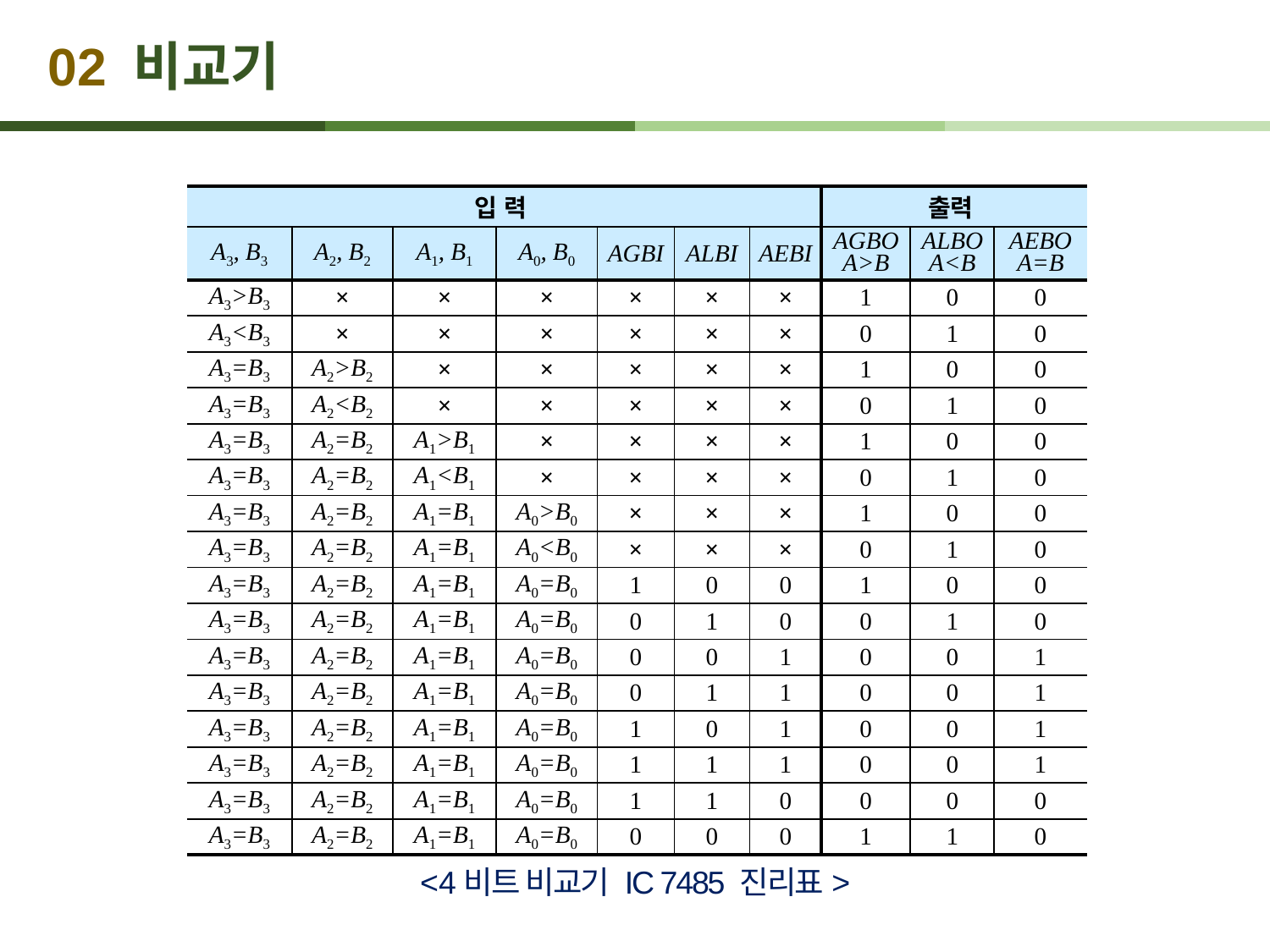

# 02 비교기
| 입 력 |  |  |  |  |  |  | 출력 |  |  |
| --- | --- | --- | --- | --- | --- | --- | --- | --- | --- |
| A3, B3 | A2, B2 | A1, B1 | A0, B0 | AGBI | ALBI | AEBI | AGBO A>B | ALBO A<B | AEBO A=B |
| A3>B3 | × | × | × | × | × | × | 1 | 0 | 0 |
| A3<B3 | × | × | × | × | × | × | 0 | 1 | 0 |
| A3=B3 | A2>B2 | × | × | × | × | × | 1 | 0 | 0 |
| A3=B3 | A2<B2 | × | × | × | × | × | 0 | 1 | 0 |
| A3=B3 | A2=B2 | A1>B1 | × | × | × | × | 1 | 0 | 0 |
| A3=B3 | A2=B2 | A1<B1 | × | × | × | × | 0 | 1 | 0 |
| A3=B3 | A2=B2 | A1=B1 | A0>B0 | × | × | × | 1 | 0 | 0 |
| A3=B3 | A2=B2 | A1=B1 | A0<B0 | × | × | × | 0 | 1 | 0 |
| A3=B3 | A2=B2 | A1=B1 | A0=B0 | 1 | 0 | 0 | 1 | 0 | 0 |
| A3=B3 | A2=B2 | A1=B1 | A0=B0 | 0 | 1 | 0 | 0 | 1 | 0 |
| A3=B3 | A2=B2 | A1=B1 | A0=B0 | 0 | 0 | 1 | 0 | 0 | 1 |
| A3=B3 | A2=B2 | A1=B1 | A0=B0 | 0 | 1 | 1 | 0 | 0 | 1 |
| A3=B3 | A2=B2 | A1=B1 | A0=B0 | 1 | 0 | 1 | 0 | 0 | 1 |
| A3=B3 | A2=B2 | A1=B1 | A0=B0 | 1 | 1 | 1 | 0 | 0 | 1 |
| A3=B3 | A2=B2 | A1=B1 | A0=B0 | 1 | 1 | 0 | 0 | 0 | 0 |
| A3=B3 | A2=B2 | A1=B1 | A0=B0 | 0 | 0 | 0 | 1 | 1 | 0 |
<4비트 비교기 IC 7485 진리표>